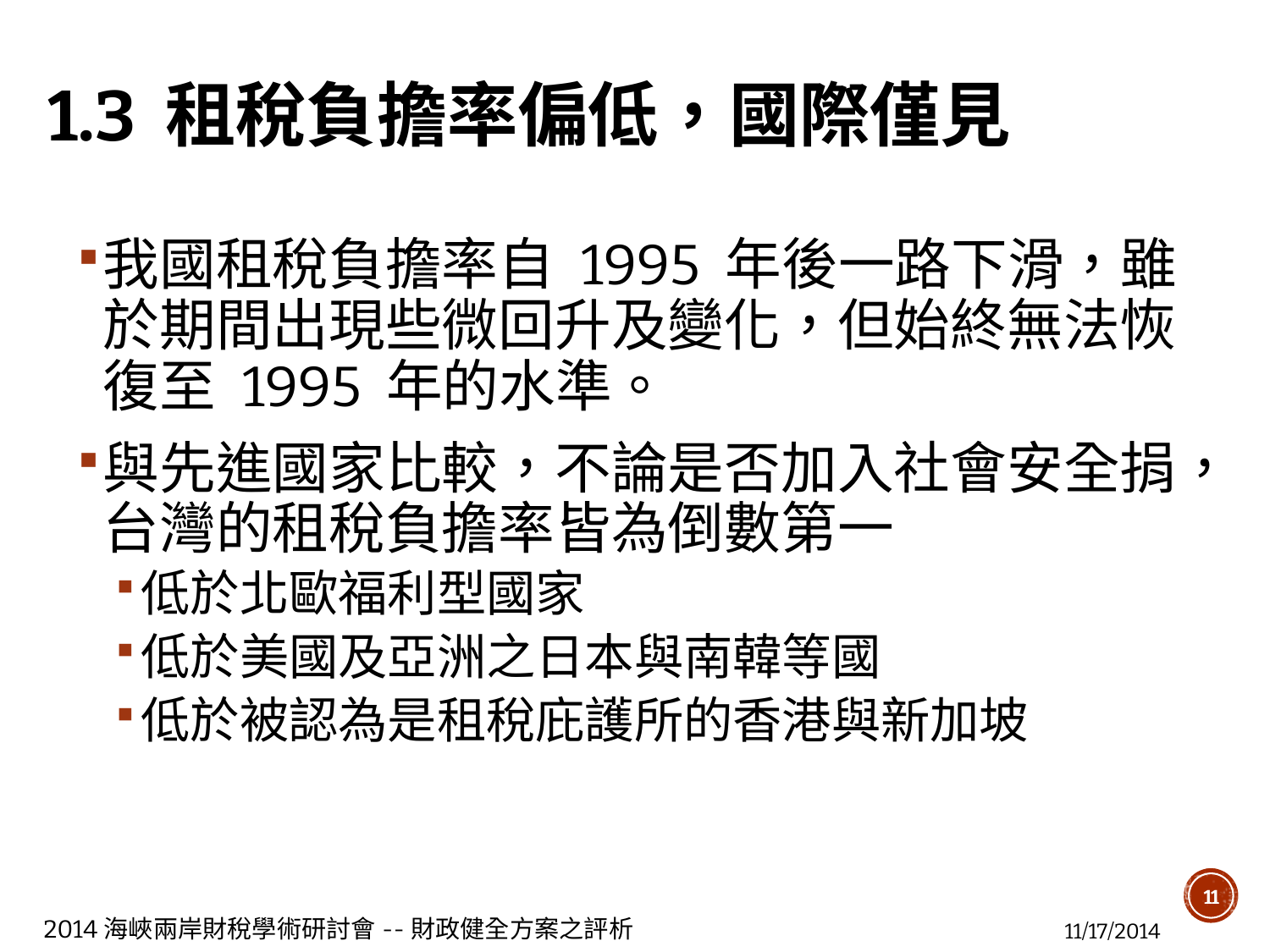

# 1.3 租稅負擔率偏低，國際僅見
我國租稅負擔率自 1995 年後一路下滑，雖於期間出現些微回升及變化，但始終無法恢復至 1995 年的水準。
與先進國家比較，不論是否加入社會安全捐，台灣的租稅負擔率皆為倒數第一
低於北歐福利型國家
低於美國及亞洲之日本與南韓等國
低於被認為是租稅庇護所的香港與新加坡
11
2014海峽兩岸財稅學術研討會--財政健全方案之評析
11/17/2014